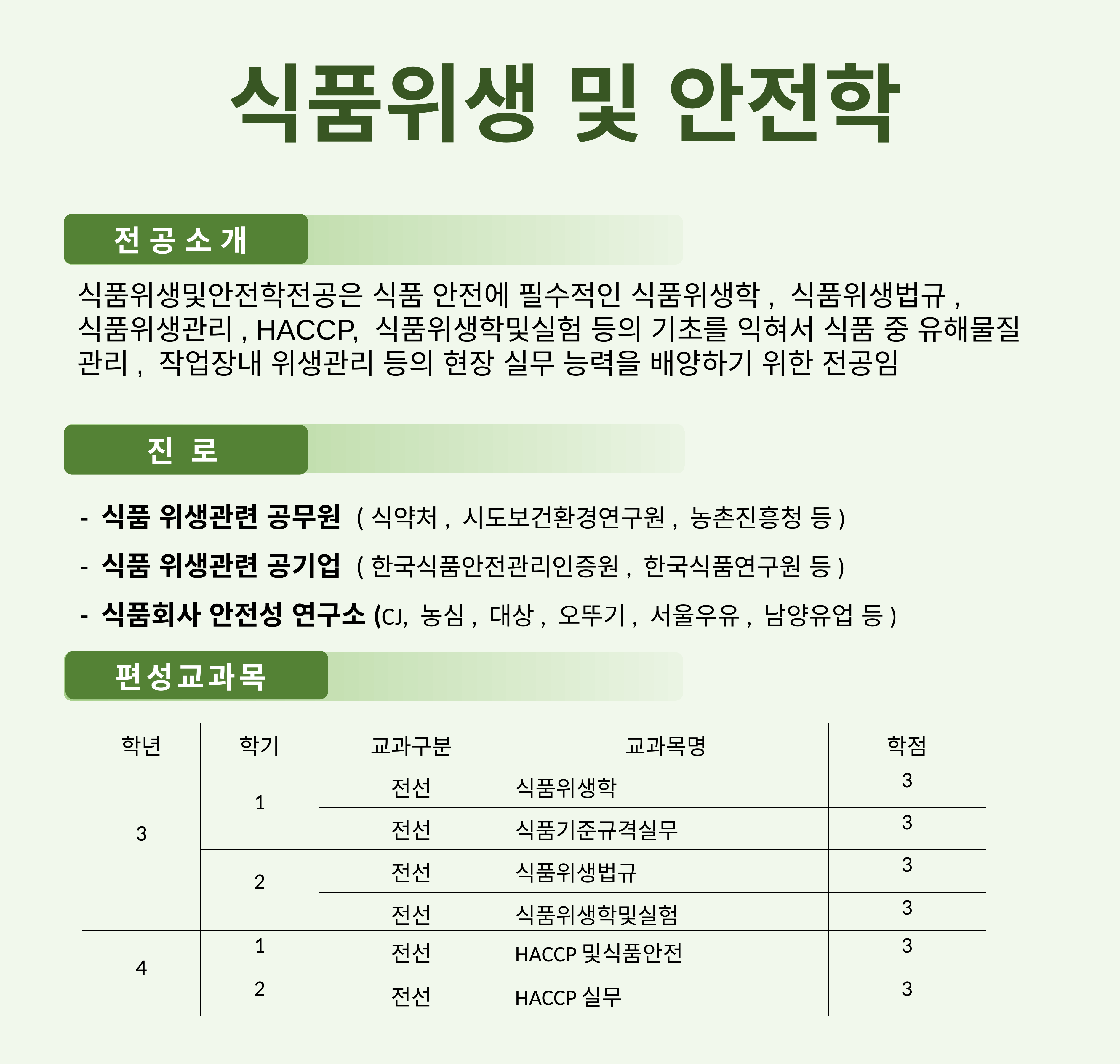

식품위생 및 안전학

전 공 소 개
식품위생및안전학전공은 식품 안전에 필수적인 식품위생학, 식품위생법규, 식품위생관리, HACCP, 식품위생학및실험 등의 기초를 익혀서 식품 중 유해물질 관리, 작업장내 위생관리 등의 현장 실무 능력을 배양하기 위한 전공임

진  로
- 식품 위생관련 공무원 (식약처, 시도보건환경연구원, 농촌진흥청 등)
- 식품 위생관련 공기업 (한국식품안전관리인증원, 한국식품연구원 등)
- 식품회사 안전성 연구소(CJ, 농심, 대상, 오뚜기, 서울우유, 남양유업 등)

편성교과목
| 학년 | 학기 | 교과구분 | 교과목명 | 학점 |
| --- | --- | --- | --- | --- |
| 3 | 1 | 전선 | 식품위생학 | 3 |
|  |  | 전선 | 식품기준규격실무 | 3 |
|  | 2 | 전선 | 식품위생법규 | 3 |
|  |  | 전선 | 식품위생학및실험 | 3 |
| 4 | 1 | 전선 | HACCP및식품안전 | 3 |
|  | 2 | 전선 | HACCP실무 | 3 |